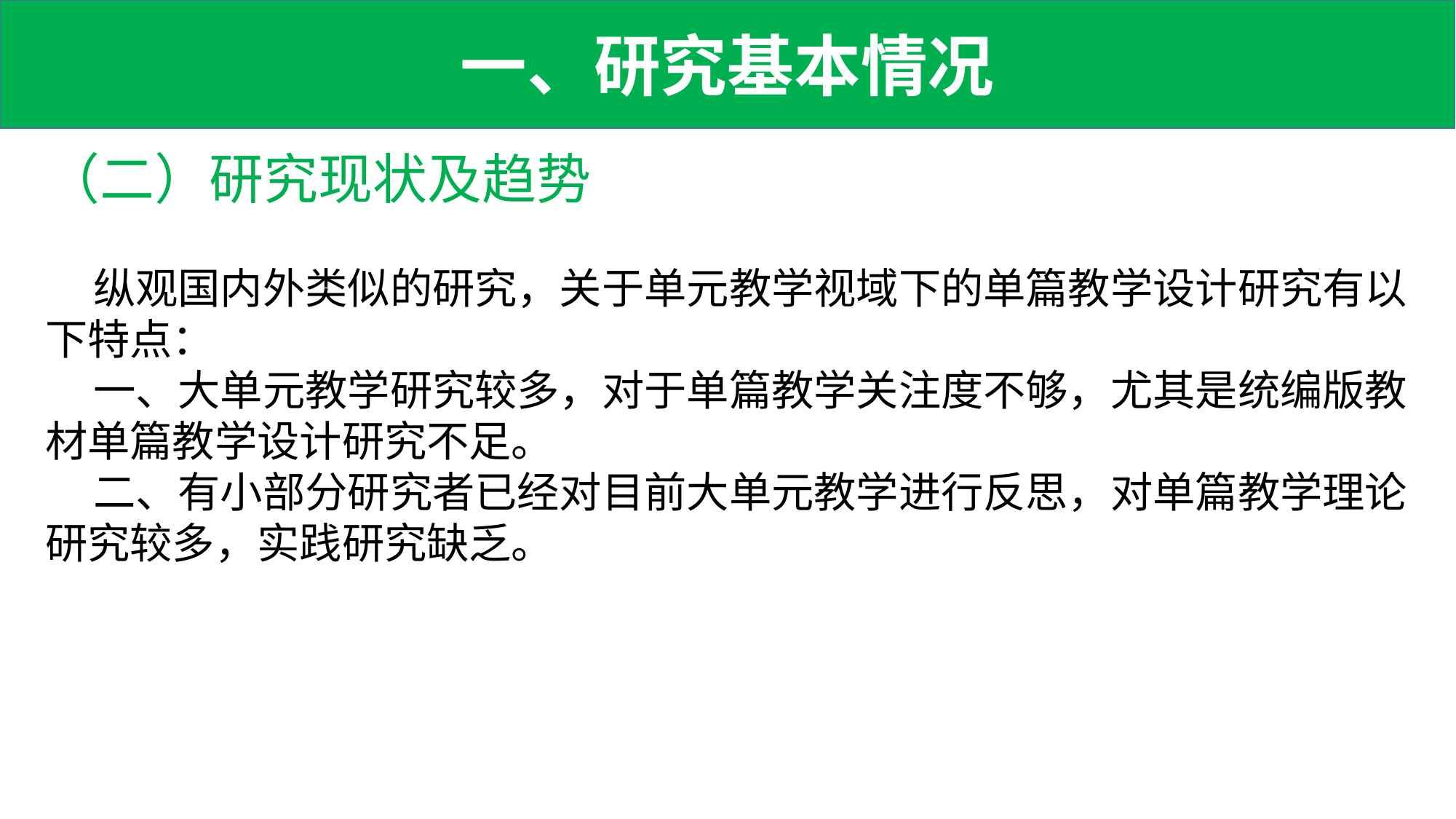

一、研究基本情况
（二）研究现状及趋势

    纵观国内外类似的研究，关于单元教学视域下的单篇教学设计研究有以下特点：
    一、大单元教学研究较多，对于单篇教学关注度不够，尤其是统编版教材单篇教学设计研究不足。
    二、有小部分研究者已经对目前大单元教学进行反思，对单篇教学理论研究较多，实践研究缺乏。